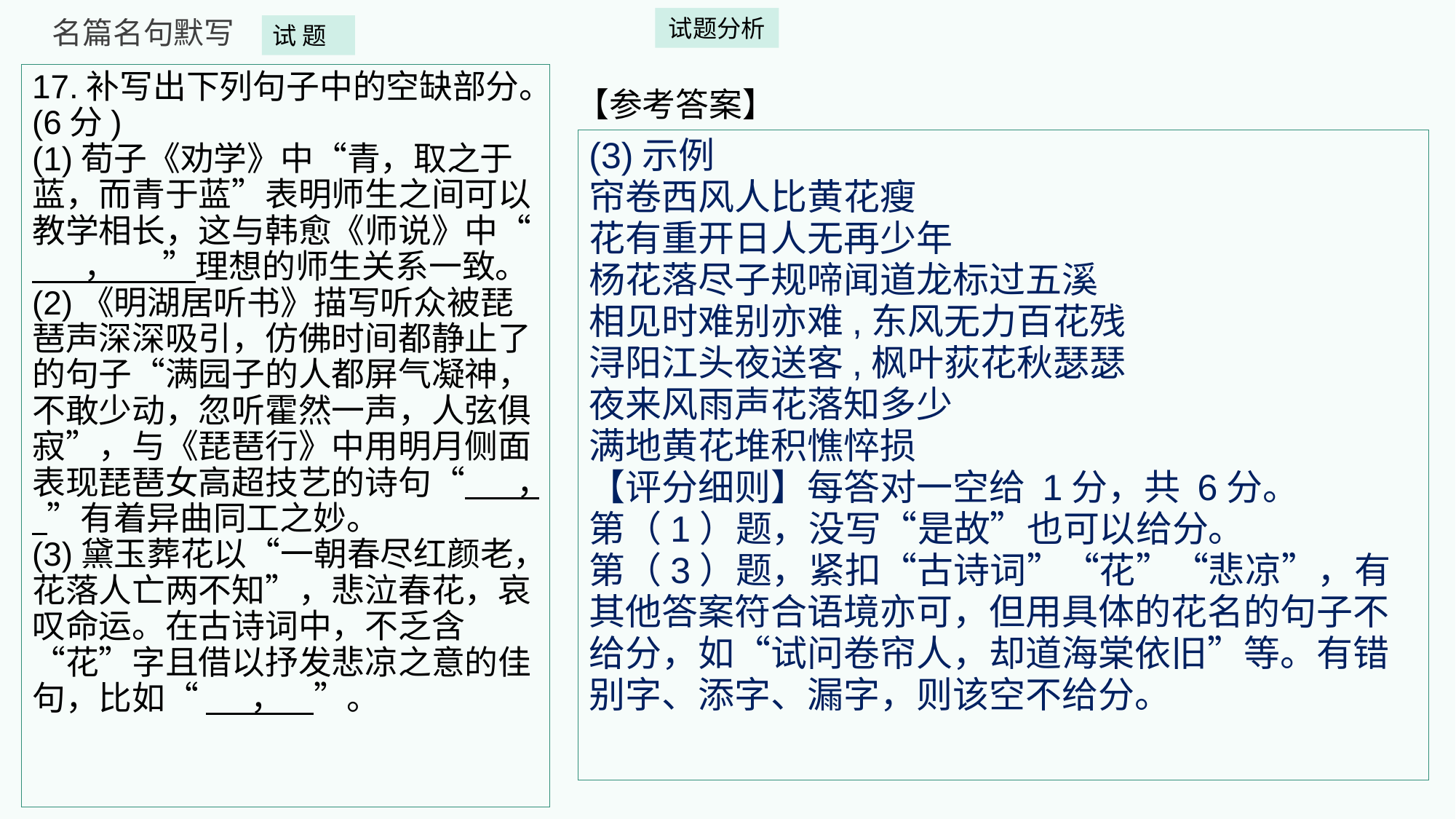

名篇名句默写
试题分析
试 题
17.补写出下列句子中的空缺部分。(6分)
(1)荀子《劝学》中“青，取之于蓝，而青于蓝”表明师生之间可以教学相长，这与韩愈《师说》中“        ，      ”理想的师生关系一致。
(2)《明湖居听书》描写听众被琵琶声深深吸引，仿佛时间都静止了的句子“满园子的人都屏气凝神，不敢少动，忽听霍然一声，人弦俱寂”，与《琵琶行》中用明月侧面表现琵琶女高超技艺的诗句“       ，  ”有着异曲同工之妙。
(3)黛玉葬花以“一朝春尽红颜老，花落人亡两不知”，悲泣春花，哀叹命运。在古诗词中，不乏含“花”字且借以抒发悲凉之意的佳句，比如“       ，    ”。
【参考答案】
(3)示例
帘卷西风人比黄花瘦
花有重开日人无再少年
杨花落尽子规啼闻道龙标过五溪
相见时难别亦难,东风无力百花残
浔阳江头夜送客,枫叶荻花秋瑟瑟
夜来风雨声花落知多少
满地黄花堆积憔悴损
【评分细则】每答对一空给 1分，共 6分。
第（1）题，没写“是故”也可以给分。
第（3）题，紧扣“古诗词”“花”“悲凉”，有其他答案符合语境亦可，但用具体的花名的句子不给分，如“试问卷帘人，却道海棠依旧”等。有错别字、添字、漏字，则该空不给分。